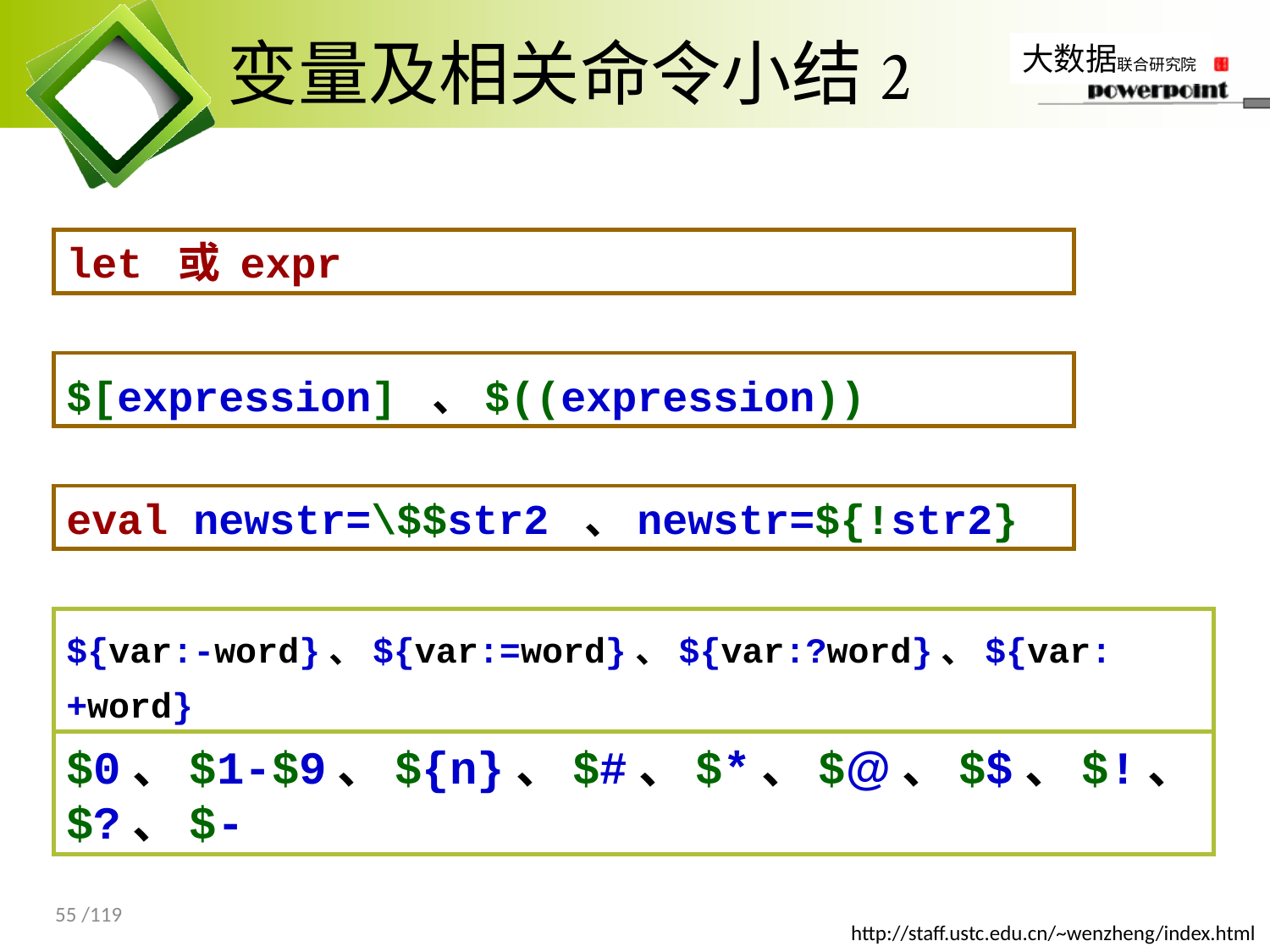

# 变量及相关命令小结2

let 或 expr
$[expression] 、$((expression))
eval newstr=\$$str2 、newstr=${!str2}
${var:-word}、${var:=word}、${var:?word}、${var:+word}
$0、$1-$9、${n}、$#、$*、$@、$$、$!、$?、$-
55